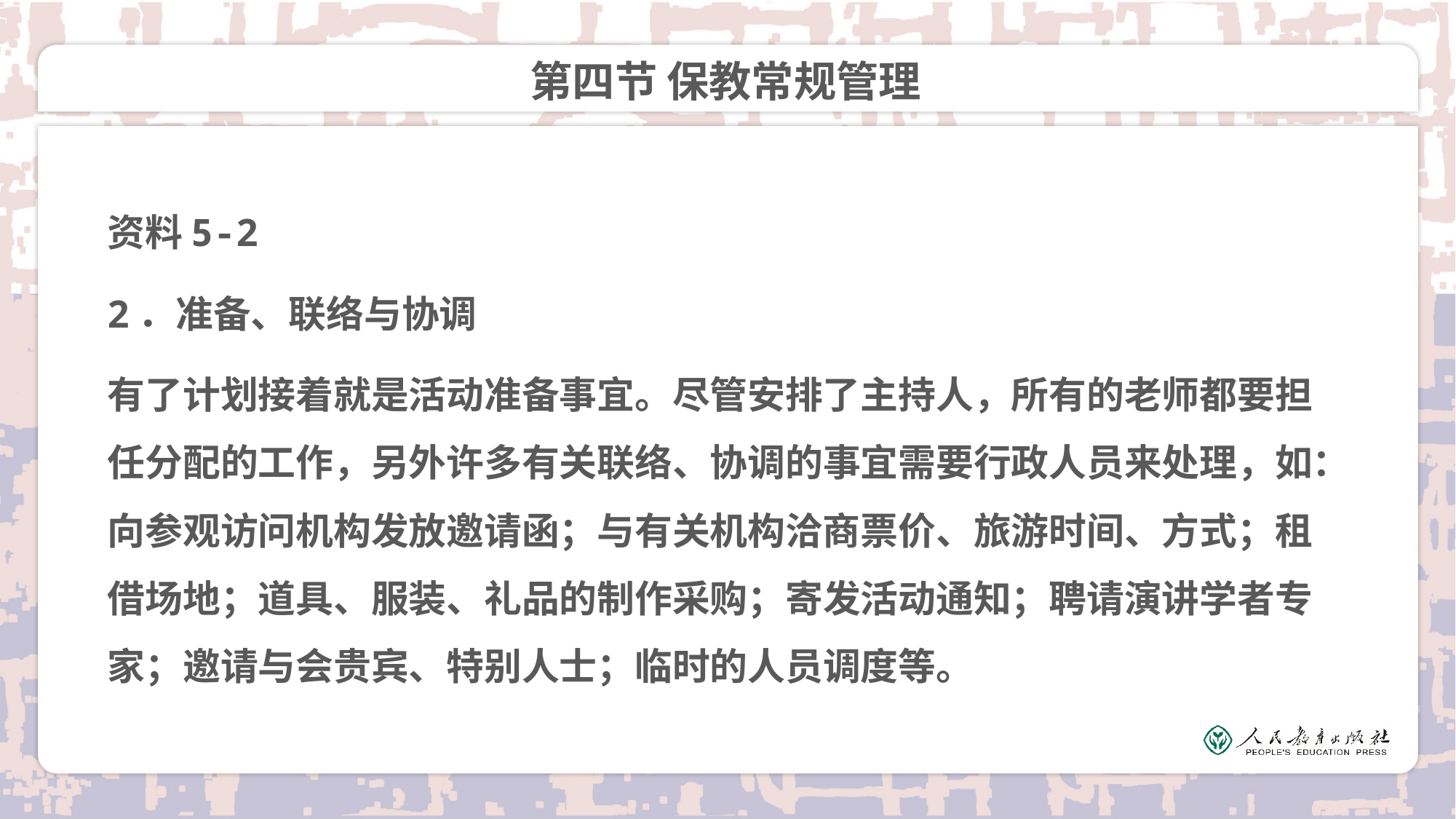

# 第四节 保教常规管理
资料5-2
2．准备、联络与协调
有了计划接着就是活动准备事宜。尽管安排了主持人，所有的老师都要担任分配的工作，另外许多有关联络、协调的事宜需要行政人员来处理，如：向参观访问机构发放邀请函；与有关机构洽商票价、旅游时间、方式；租借场地；道具、服装、礼品的制作采购；寄发活动通知；聘请演讲学者专家；邀请与会贵宾、特别人士；临时的人员调度等。